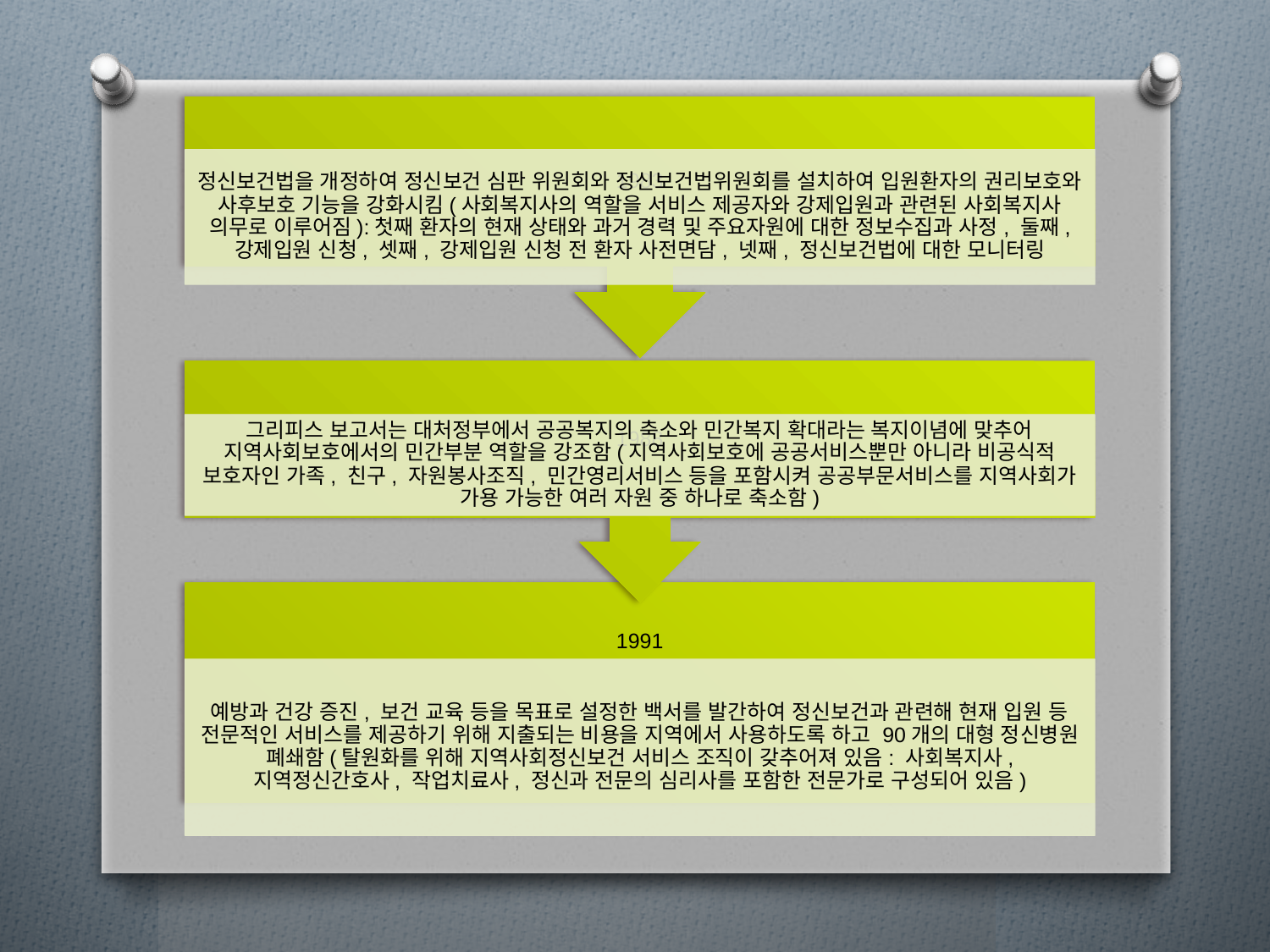

1991
예방과 건강 증진, 보건 교육 등을 목표로 설정한 백서를 발간하여 정신보건과 관련해 현재 입원 등 전문적인 서비스를 제공하기 위해 지출되는 비용을 지역에서 사용하도록 하고 90개의 대형 정신병원 폐쇄함(탈원화를 위해 지역사회정신보건 서비스 조직이 갖추어져 있음: 사회복지사, 지역정신간호사, 작업치료사, 정신과 전문의 심리사를 포함한 전문가로 구성되어 있음)
1988
그리피스 보고서는 대처정부에서 공공복지의 축소와 민간복지 확대라는 복지이념에 맞추어 지역사회보호에서의 민간부분 역할을 강조함(지역사회보호에 공공서비스뿐만 아니라 비공식적 보호자인 가족, 친구, 자원봉사조직, 민간영리서비스 등을 포함시켜 공공부문서비스를 지역사회가 가용 가능한 여러 자원 중 하나로 축소함)
1983
정신보건법을 개정하여 정신보건 심판 위원회와 정신보건법위원회를 설치하여 입원환자의 권리보호와 사후보호 기능을 강화시킴(사회복지사의 역할을 서비스 제공자와 강제입원과 관련된 사회복지사 의무로 이루어짐):첫째 환자의 현재 상태와 과거 경력 및 주요자원에 대한 정보수집과 사정, 둘째, 강제입원 신청, 셋째, 강제입원 신청 전 환자 사전면담, 넷째, 정신보건법에 대한 모니터링